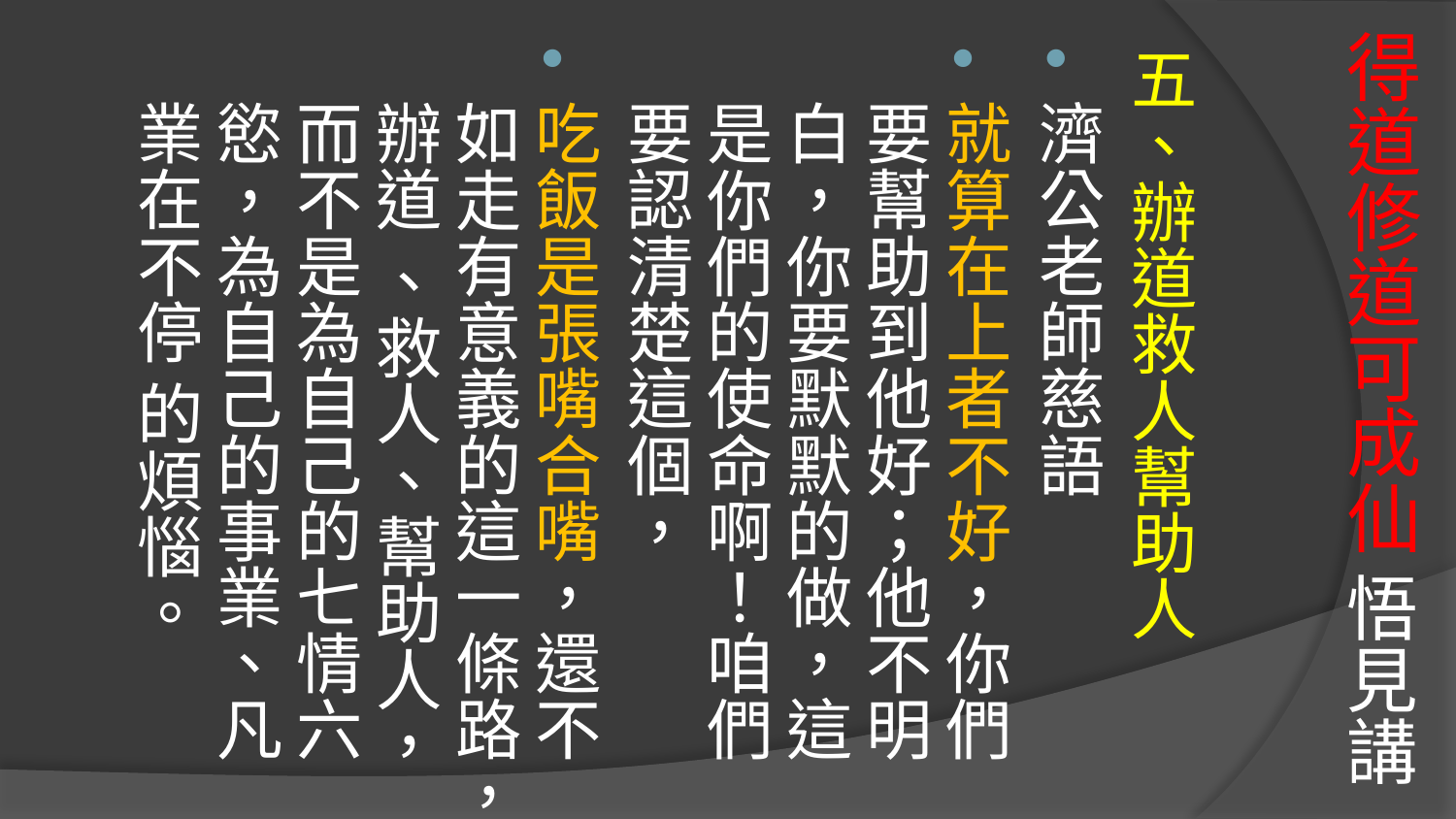

# 得道修道可成仙 悟見講
五、辦道救人幫助人
濟公老師慈語
就算在上者不好，你們要幫助到他好；他不明白，你要默默的做，這是你們的使命啊！咱們要認清楚這個，
吃飯是張嘴合嘴，還不如走有意義的這一條路，辦道 、救人、幫助人，而不是為自己的七情六慾，為自己的事業、凡業在不停 的煩惱。